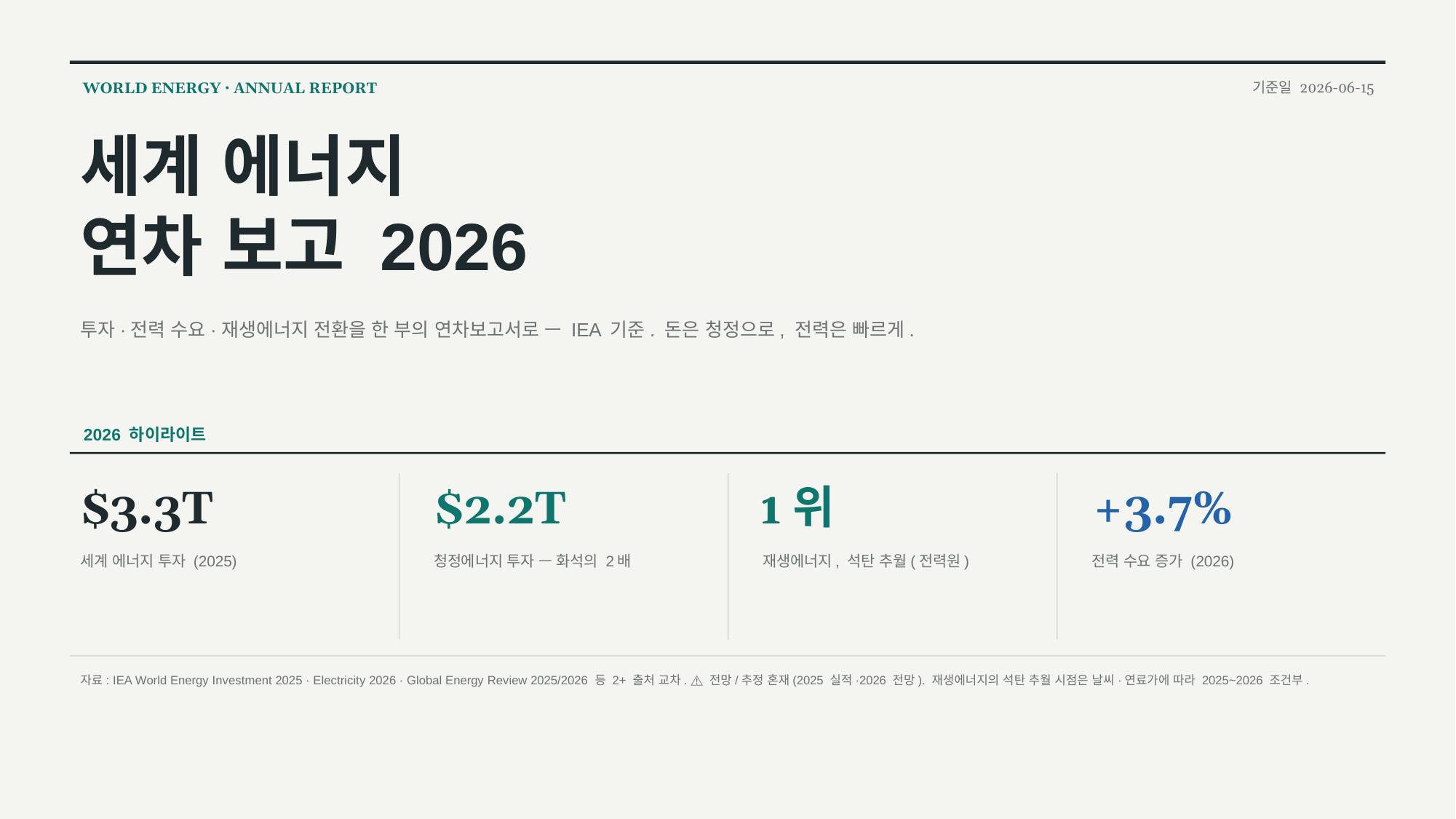

WORLD ENERGY · ANNUAL REPORT
기준일 2026-06-15
세계 에너지
연차 보고 2026
투자·전력 수요·재생에너지 전환을 한 부의 연차보고서로 — IEA 기준. 돈은 청정으로, 전력은 빠르게.
2026 하이라이트

$3.3T

$2.2T

1위

+3.7%
세계 에너지 투자 (2025)
청정에너지 투자 — 화석의 2배
재생에너지, 석탄 추월(전력원)
전력 수요 증가 (2026)

자료: IEA World Energy Investment 2025 · Electricity 2026 · Global Energy Review 2025/2026 등 2+ 출처 교차. ⚠ 전망/추정 혼재(2025 실적·2026 전망). 재생에너지의 석탄 추월 시점은 날씨·연료가에 따라 2025~2026 조건부.